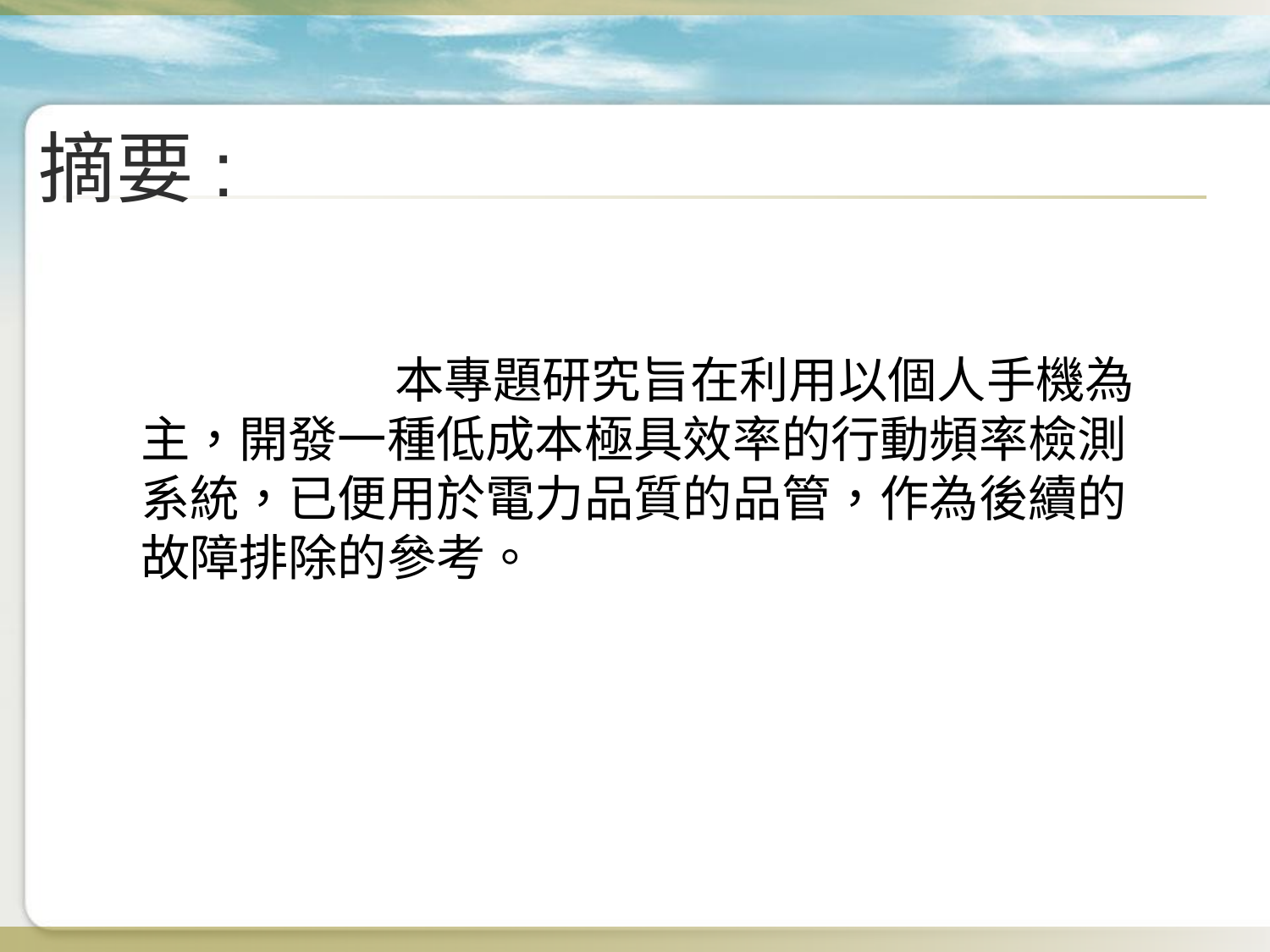

# 摘要:

			本專題研究旨在利用以個人手機為主，開發一種低成本極具效率的行動頻率檢測系統，已便用於電力品質的品管，作為後續的故障排除的參考。